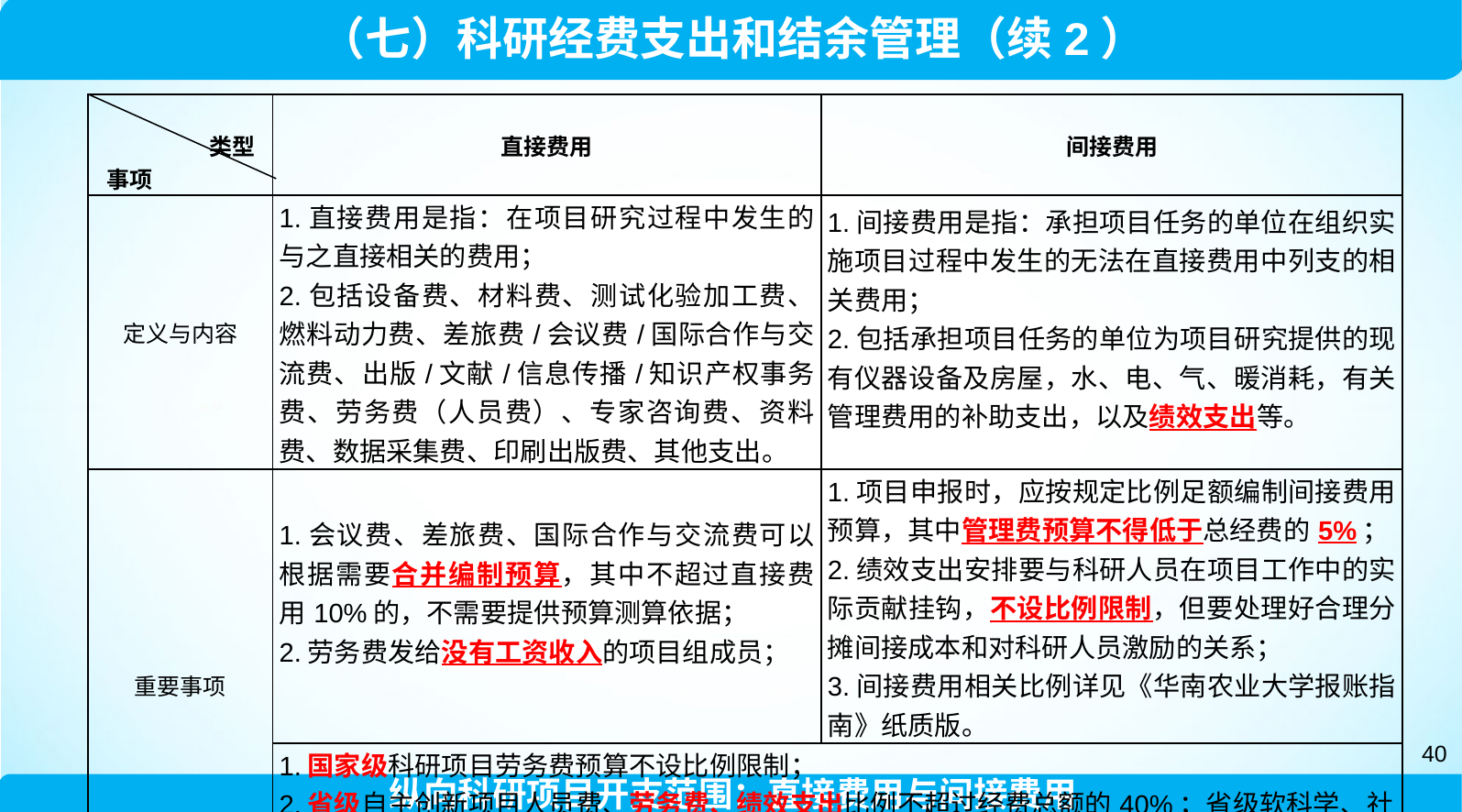

（七）科研经费支出和结余管理（续2）
| 类型 事项 | 直接费用 | 间接费用 |
| --- | --- | --- |
| 定义与内容 | 1.直接费用是指：在项目研究过程中发生的与之直接相关的费用； 2.包括设备费、材料费、测试化验加工费、燃料动力费、差旅费/会议费/国际合作与交流费、出版/文献/信息传播/知识产权事务费、劳务费（人员费）、专家咨询费、资料费、数据采集费、印刷出版费、其他支出。 | 1.间接费用是指：承担项目任务的单位在组织实施项目过程中发生的无法在直接费用中列支的相关费用； 2.包括承担项目任务的单位为项目研究提供的现有仪器设备及房屋，水、电、气、暖消耗，有关管理费用的补助支出，以及绩效支出等。 |
| 重要事项 | 1.会议费、差旅费、国际合作与交流费可以根据需要合并编制预算，其中不超过直接费用10%的，不需要提供预算测算依据； 2.劳务费发给没有工资收入的项目组成员； | 1.项目申报时，应按规定比例足额编制间接费用预算，其中管理费预算不得低于总经费的5%； 2.绩效支出安排要与科研人员在项目工作中的实际贡献挂钩，不设比例限制，但要处理好合理分摊间接成本和对科研人员激励的关系； 3.间接费用相关比例详见《华南农业大学报账指南》纸质版。 |
|  | 1.国家级科研项目劳务费预算不设比例限制； 2.省级自主创新项目人员费、劳务费、绩效支出比例不超过经费总额的40%；省级软科学、社会科学研究、软件开发科研项目支出比例不超过经费总额的60%； 3.省级科研项目人员费的适用范围不包括高校。 |  |
40
纵向科研项目开支范围：直接费用与间接费用